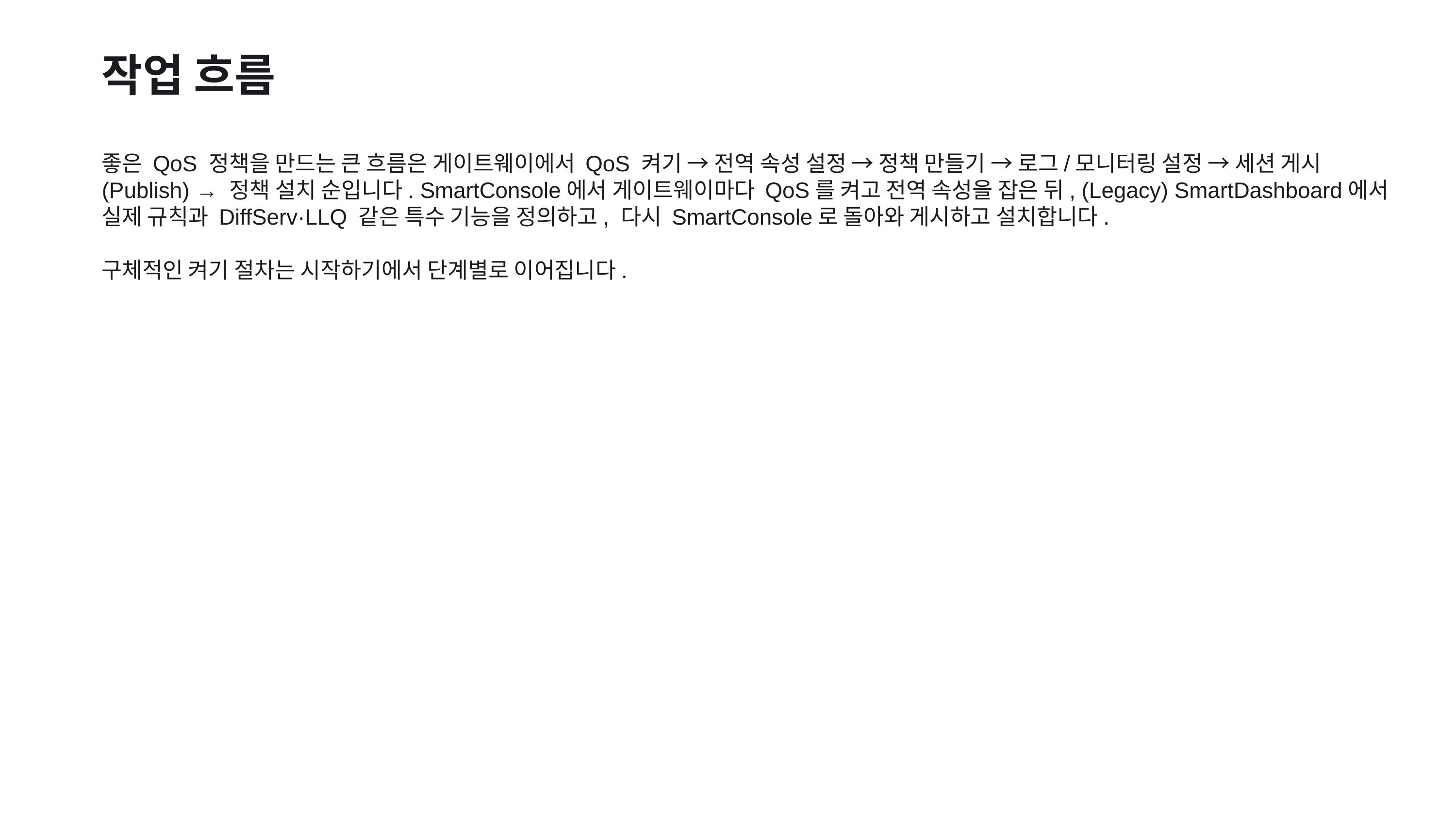

작업 흐름
좋은 QoS 정책을 만드는 큰 흐름은 게이트웨이에서 QoS 켜기 → 전역 속성 설정 → 정책 만들기 → 로그/모니터링 설정 → 세션 게시(Publish) → 정책 설치 순입니다. SmartConsole에서 게이트웨이마다 QoS를 켜고 전역 속성을 잡은 뒤, (Legacy) SmartDashboard에서 실제 규칙과 DiffServ·LLQ 같은 특수 기능을 정의하고, 다시 SmartConsole로 돌아와 게시하고 설치합니다.

구체적인 켜기 절차는 시작하기에서 단계별로 이어집니다.